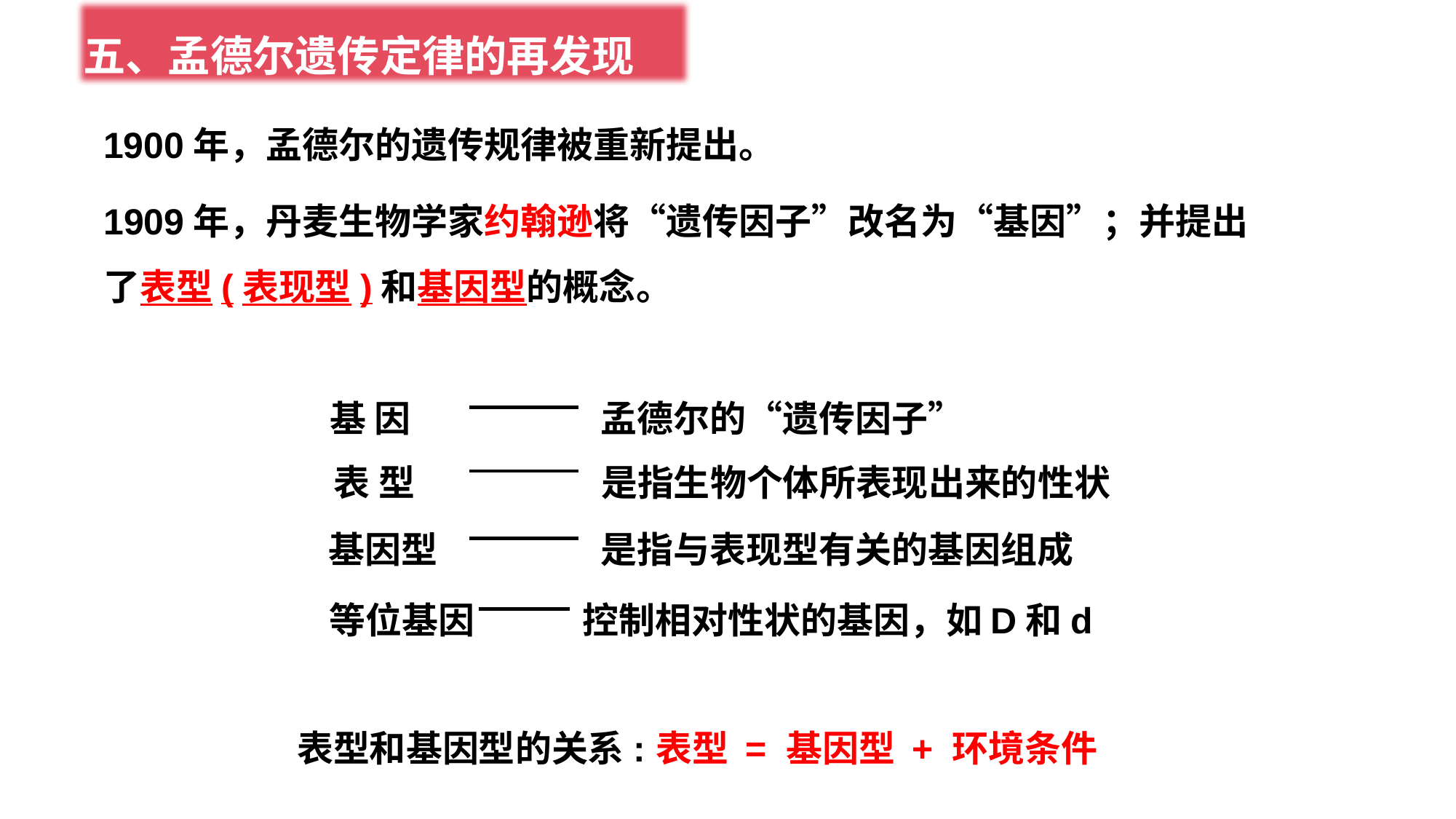

五、孟德尔遗传定律的再发现
1900年，孟德尔的遗传规律被重新提出。
1909年，丹麦生物学家约翰逊将“遗传因子”改名为“基因”；并提出了表型(表现型)和基因型的概念。
基 因
孟德尔的“遗传因子”
表 型
是指生物个体所表现出来的性状
基因型
是指与表现型有关的基因组成
等位基因
控制相对性状的基因，如D和d
表型 = 基因型 + 环境条件
表型和基因型的关系: